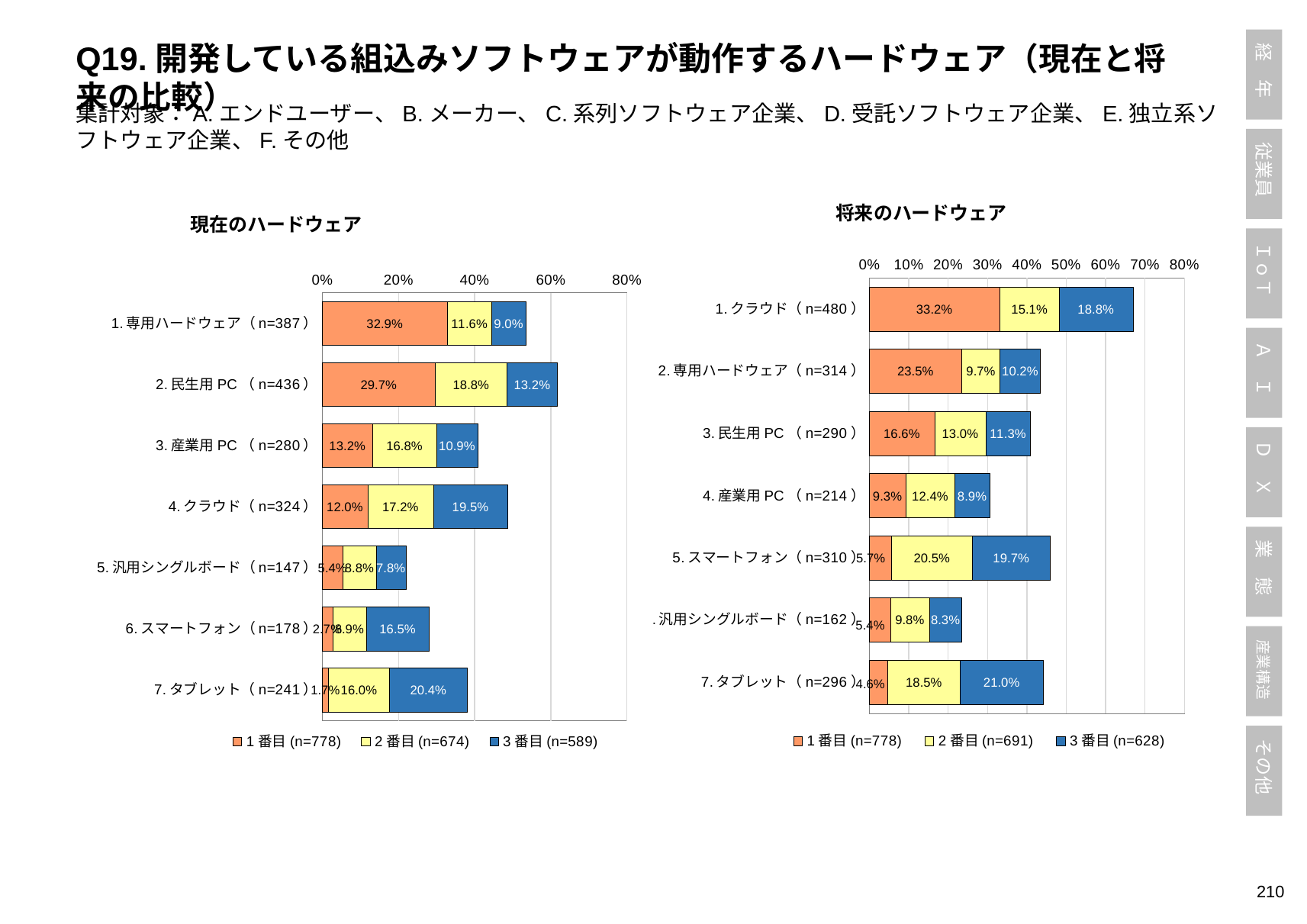

Q19.開発している組込みソフトウェアが動作するハードウェア（現在と将来の比較）
集計対象：A.エンドユーザー、B.メーカー、C.系列ソフトウェア企業、D.受託ソフトウェア企業、E.独立系ソフトウェア企業、F.その他

### Chart: 将来のハードウェア

| Category | 1番目(n=778) | 2番目(n=691) | 3番目(n=628) |
|---|---|---|---|
| 1.クラウド（n=480） | 0.33161953727506427 | 0.15050651230101303 | 0.18789808917197454 |
| 2.専用ハードウェア（n=314） | 0.2352185089974293 | 0.09696092619392185 | 0.10191082802547771 |
| 3.民生用PC（n=290） | 0.16580976863753213 | 0.13024602026049203 | 0.11305732484076433 |
| 4.産業用PC（n=214） | 0.09254498714652956 | 0.12445730824891461 | 0.08917197452229299 |
| 5.スマートフォン（n=310） | 0.056555269922879174 | 0.20549927641099855 | 0.19745222929936307 |
| 6.汎用シングルボード（n=162） | 0.05398457583547558 | 0.09840810419681621 | 0.08280254777070063 |
| 7.タブレット（n=296） | 0.04627249357326478 | 0.18523878437047755 | 0.21019108280254778 |

### Chart: 現在のハードウェア

| Category | 1番目(n=778) | 2番目(n=674) | 3番目(n=589) |
|---|---|---|---|
| 1.専用ハードウェア（n=387） | 0.32904884318766064 | 0.11572700296735905 | 0.0899830220713073 |
| 2.民生用PC（n=436） | 0.2969151670951157 | 0.1884272997032641 | 0.13242784380305603 |
| 3.産業用PC（n=280） | 0.13239074550128535 | 0.16765578635014836 | 0.10865874363327674 |
| 4.クラウド（n=324） | 0.11953727506426735 | 0.17210682492581603 | 0.19524617996604415 |
| 5.汎用シングルボード（n=147） | 0.05398457583547558 | 0.08753709198813056 | 0.07809847198641766 |
| 6.スマートフォン（n=178） | 0.02699228791773779 | 0.08902077151335312 | 0.16468590831918506 |
| 7.タブレット（n=241） | 0.016709511568123392 | 0.16023738872403562 | 0.2037351443123939 |
210